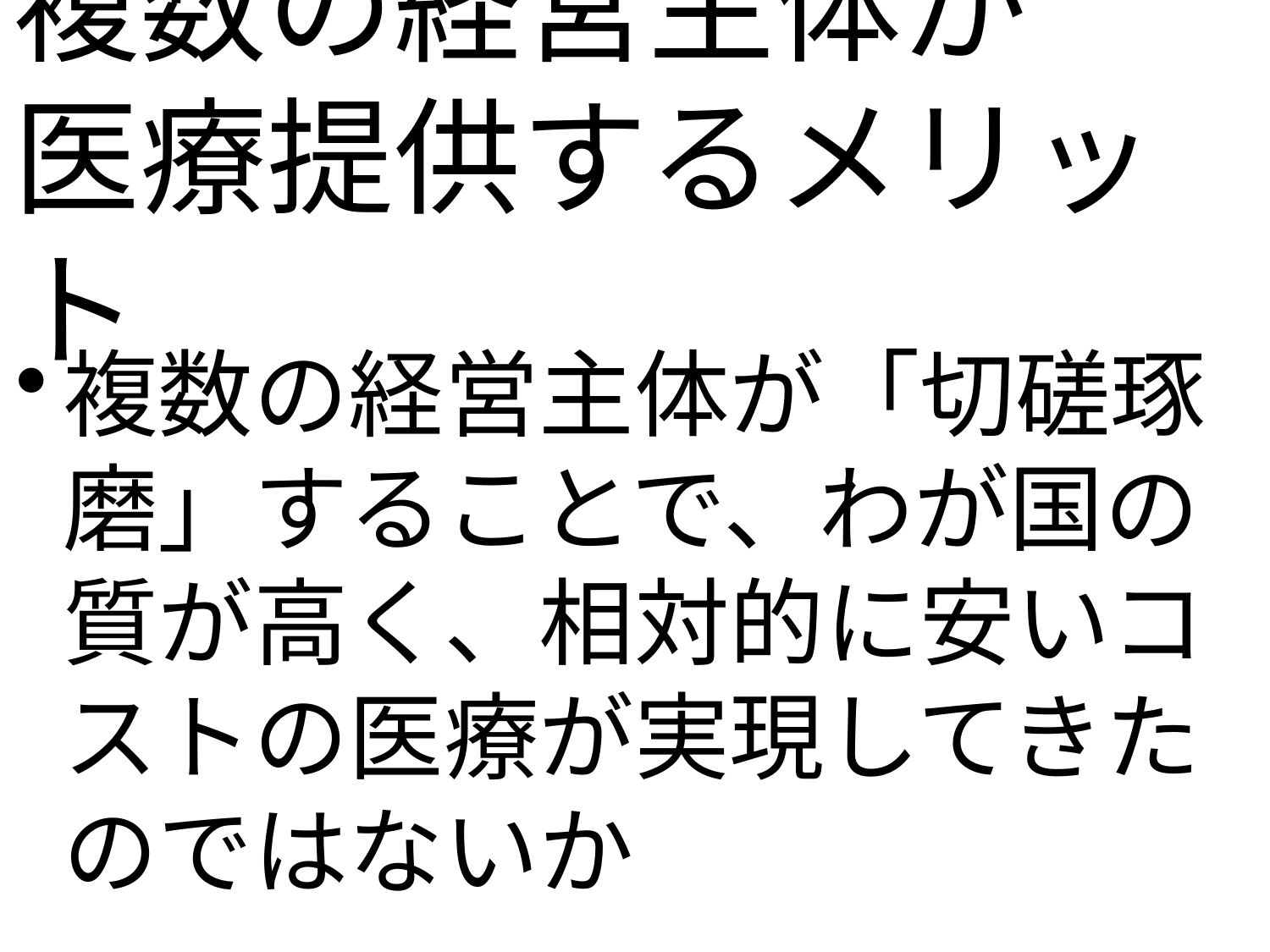

# 複数の経営主体が 医療提供するメリット
複数の経営主体が「切磋琢磨」することで、わが国の質が高く、相対的に安いコストの医療が実現してきたのではないか